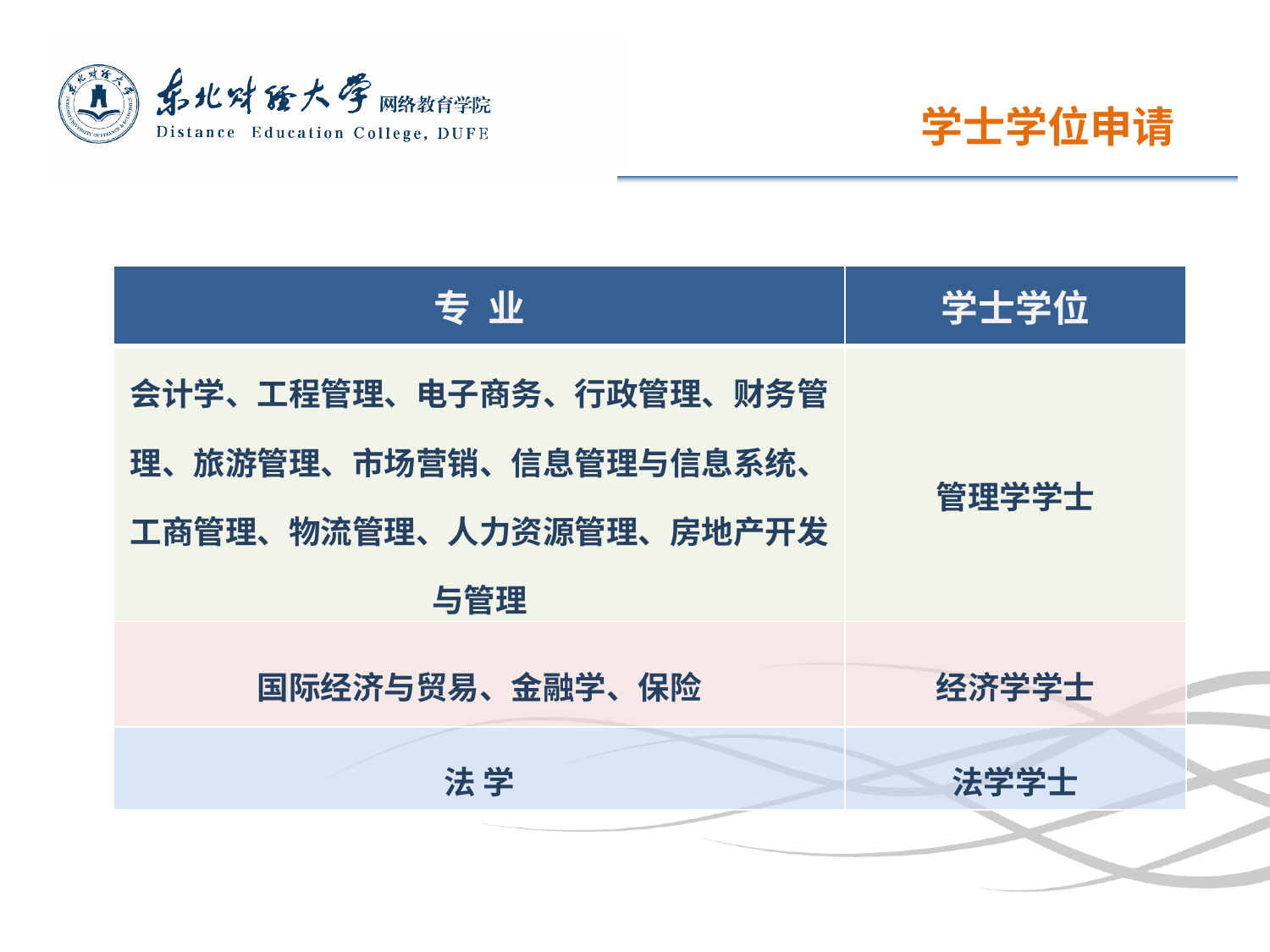

学士学位申请

| 专 业 | 学士学位 |
| --- | --- |
| 会计学、工程管理、电子商务、行政管理、财务管理、旅游管理、市场营销、信息管理与信息系统、工商管理、物流管理、人力资源管理、房地产开发与管理 | 管理学学士 |
| 国际经济与贸易、金融学、保险 | 经济学学士 |
| 法 学 | 法学学士 |